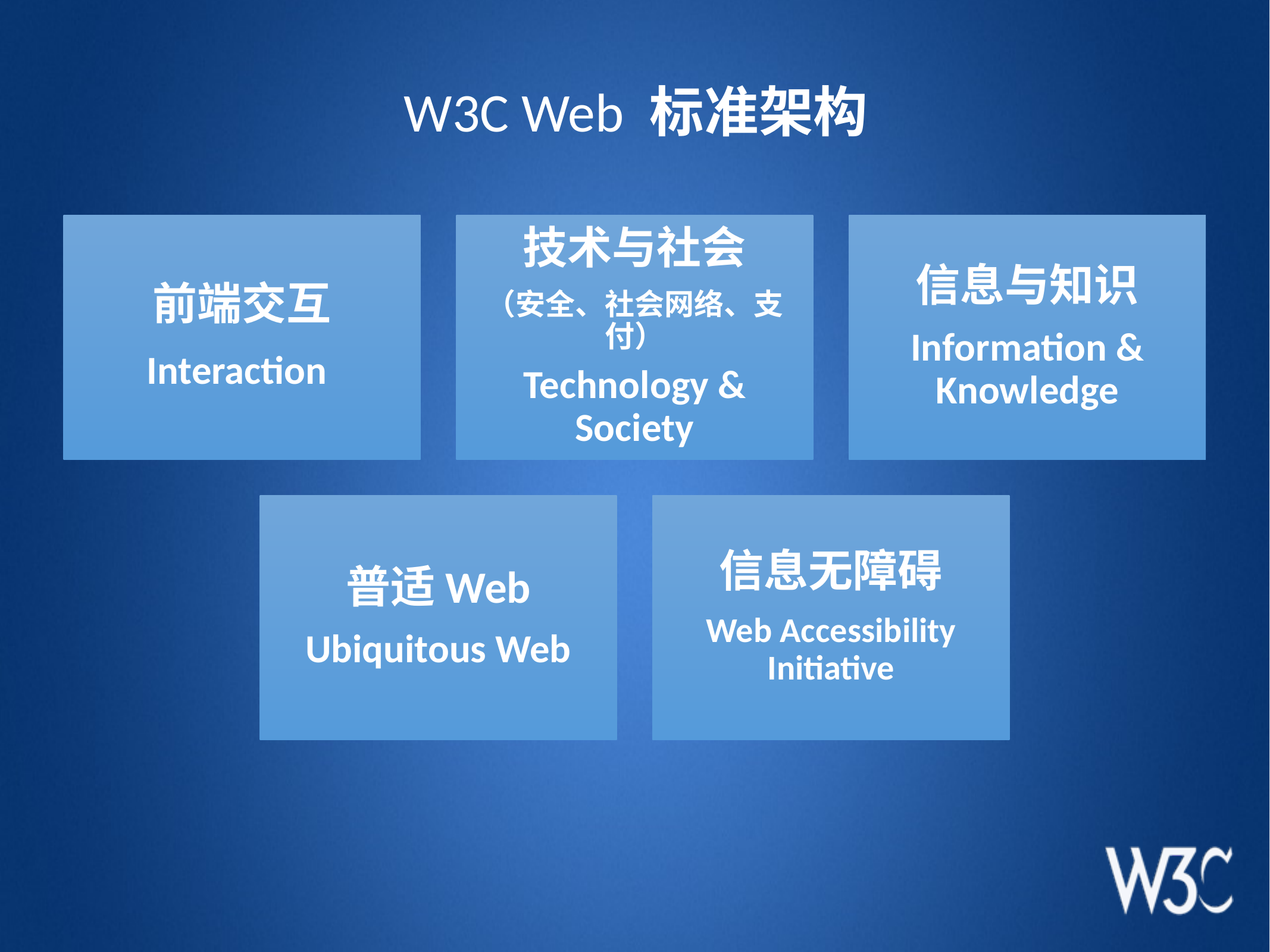

# W3C Web 标准架构
前端交互
Interaction
技术与社会
（安全、社会网络、支付）
Technology & Society
信息与知识
Information & Knowledge
普适Web
Ubiquitous Web
信息无障碍
Web Accessibility Initiative